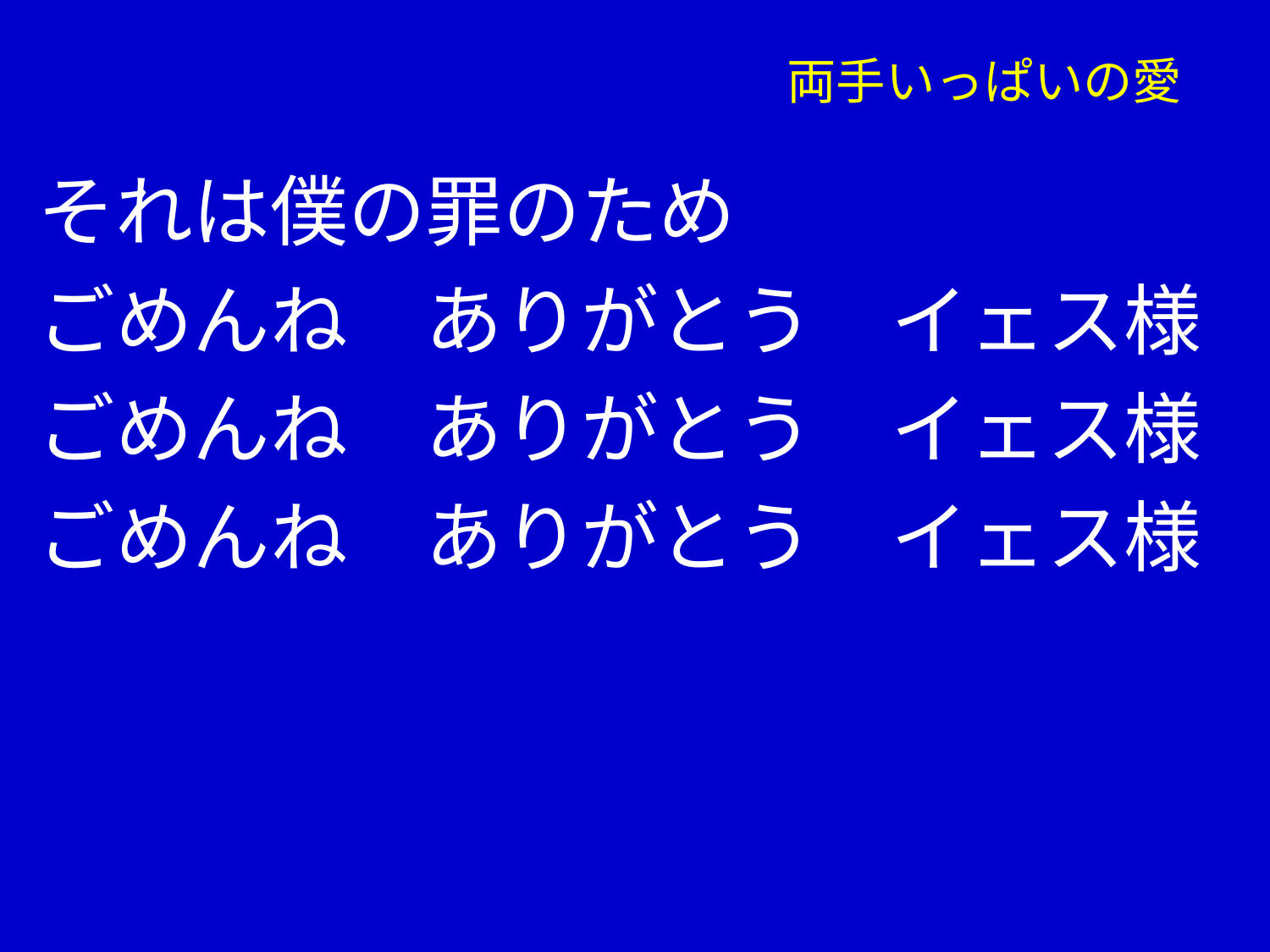

# 両手いっぱいの愛
それは僕の罪のため
ごめんね　ありがとう　イェス様
ごめんね　ありがとう　イェス様
ごめんね　ありがとう　イェス様